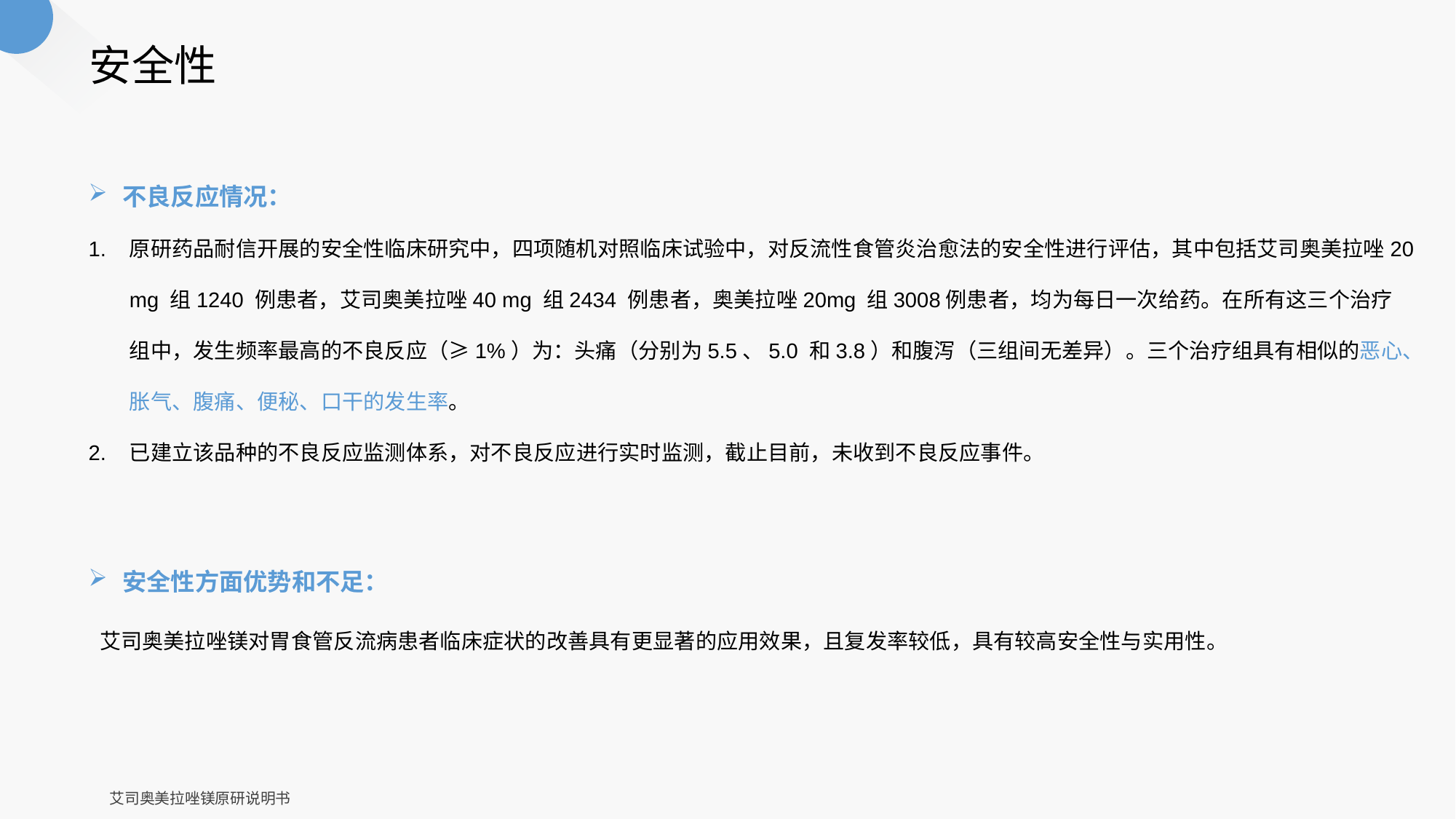

安全性
不良反应情况：
原研药品耐信开展的安全性临床研究中，四项随机对照临床试验中，对反流性食管炎治愈法的安全性进行评估，其中包括艾司奥美拉唑20 mg 组1240 例患者，艾司奥美拉唑40 mg 组2434 例患者，奥美拉唑20mg 组3008例患者，均为每日一次给药。在所有这三个治疗组中，发生频率最高的不良反应（≥1%）为：头痛（分别为5.5、5.0 和3.8）和腹泻（三组间无差异）。三个治疗组具有相似的恶心、胀气、腹痛、便秘、口干的发生率。
已建立该品种的不良反应监测体系，对不良反应进行实时监测，截止目前，未收到不良反应事件。

安全性方面优势和不足：
 艾司奥美拉唑镁对胃食管反流病患者临床症状的改善具有更显著的应用效果，且复发率较低，具有较高安全性与实用性。
艾司奥美拉唑镁原研说明书